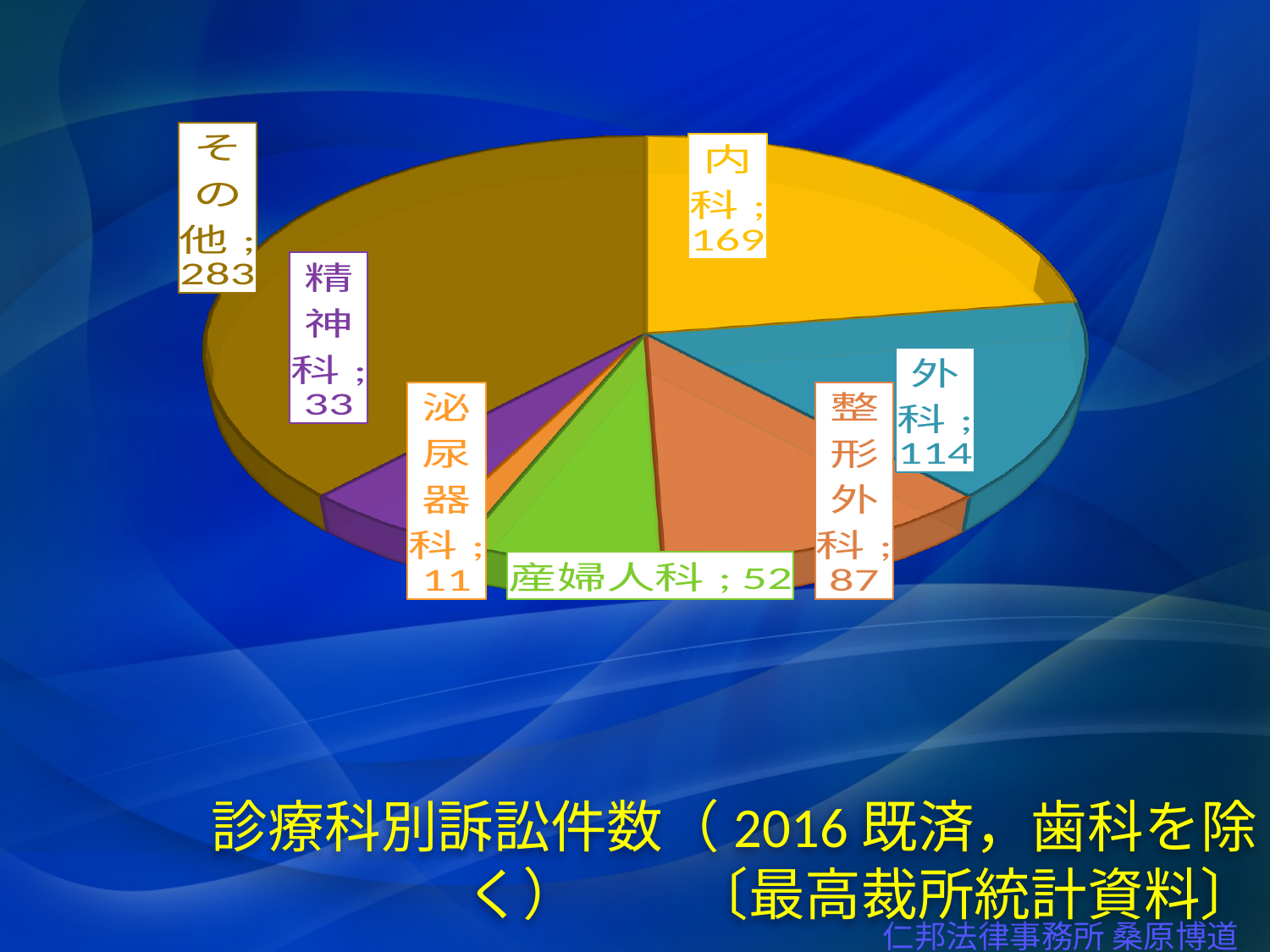

[unsupported chart]

診療科別訴訟件数（2016既済，歯科を除く）　　〔最高裁所統計資料〕
仁邦法律事務所 桑原博道